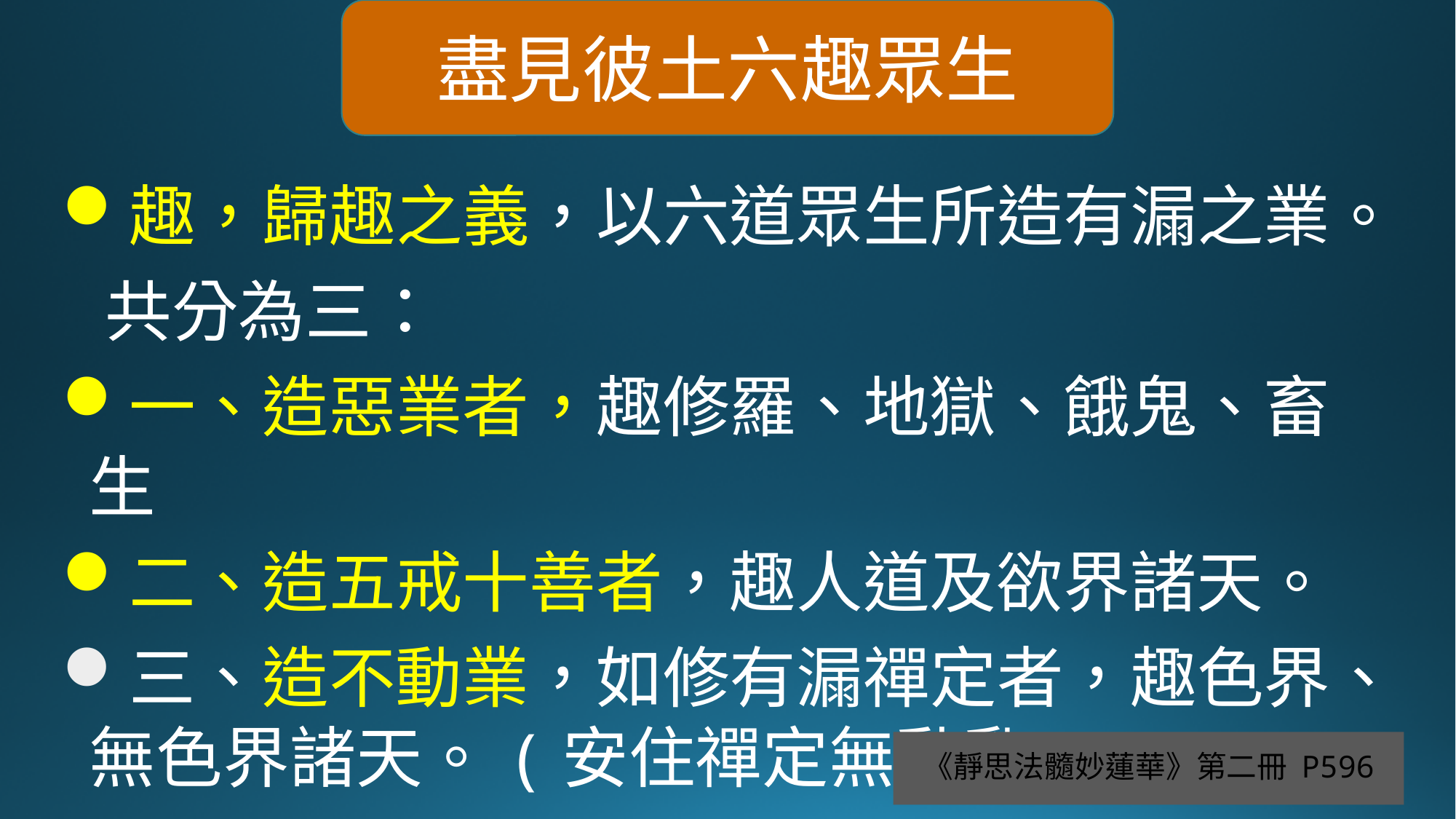

盡見彼土六趣眾生
趣，歸趣之義，以六道眾生所造有漏之業。
共分為三：
一、造惡業者，趣修羅、地獄、餓鬼、畜生
二、造五戒十善者，趣人道及欲界諸天。
三、造不動業，如修有漏禪定者，趣色界、無色界諸天。(安住禪定無動亂)。
# 《靜思法髓妙蓮華》第二冊 P596